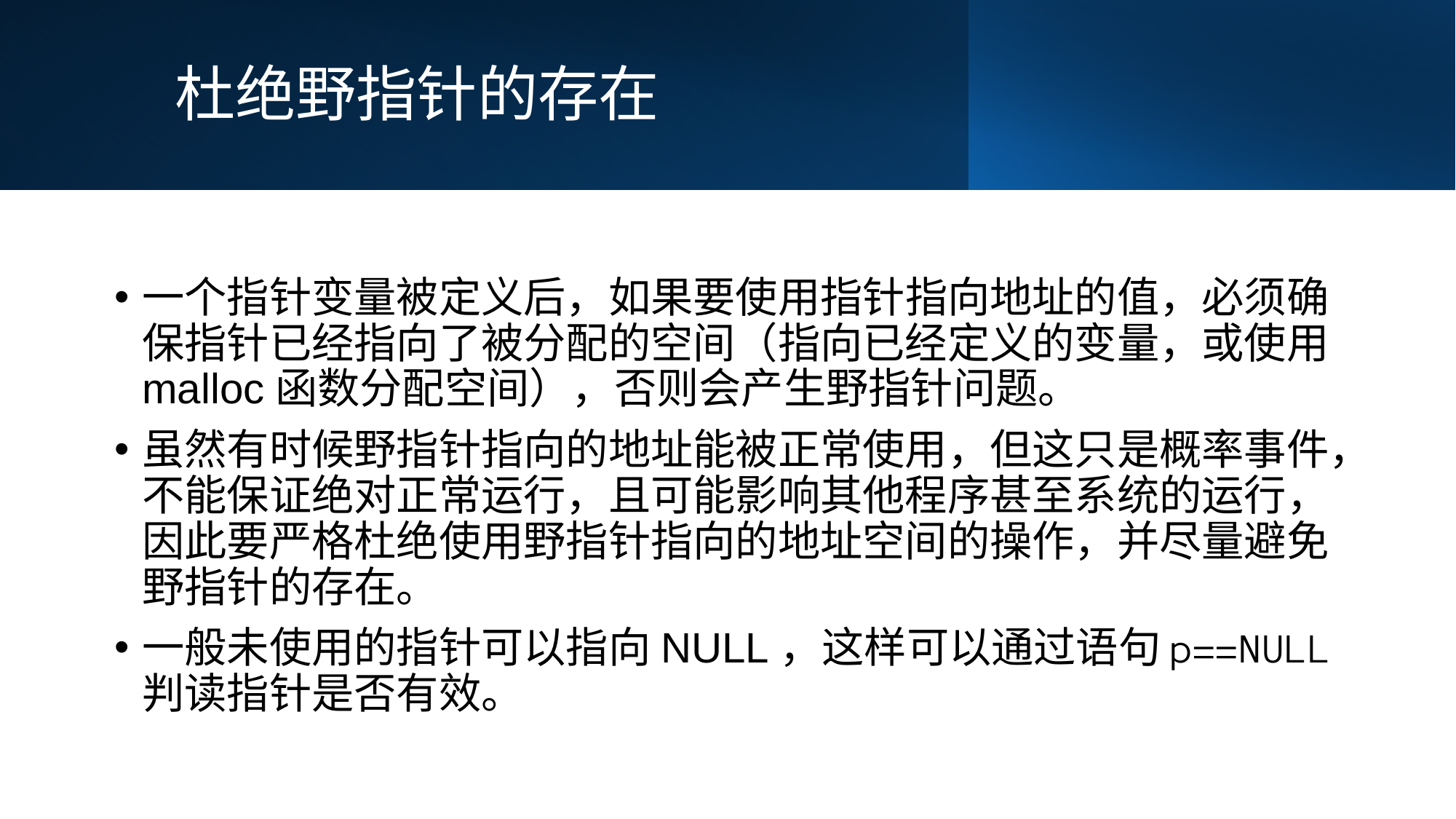

# 杜绝野指针的存在
一个指针变量被定义后，如果要使用指针指向地址的值，必须确保指针已经指向了被分配的空间（指向已经定义的变量，或使用malloc函数分配空间），否则会产生野指针问题。
虽然有时候野指针指向的地址能被正常使用，但这只是概率事件，不能保证绝对正常运行，且可能影响其他程序甚至系统的运行，因此要严格杜绝使用野指针指向的地址空间的操作，并尽量避免野指针的存在。
一般未使用的指针可以指向NULL，这样可以通过语句p==NULL判读指针是否有效。